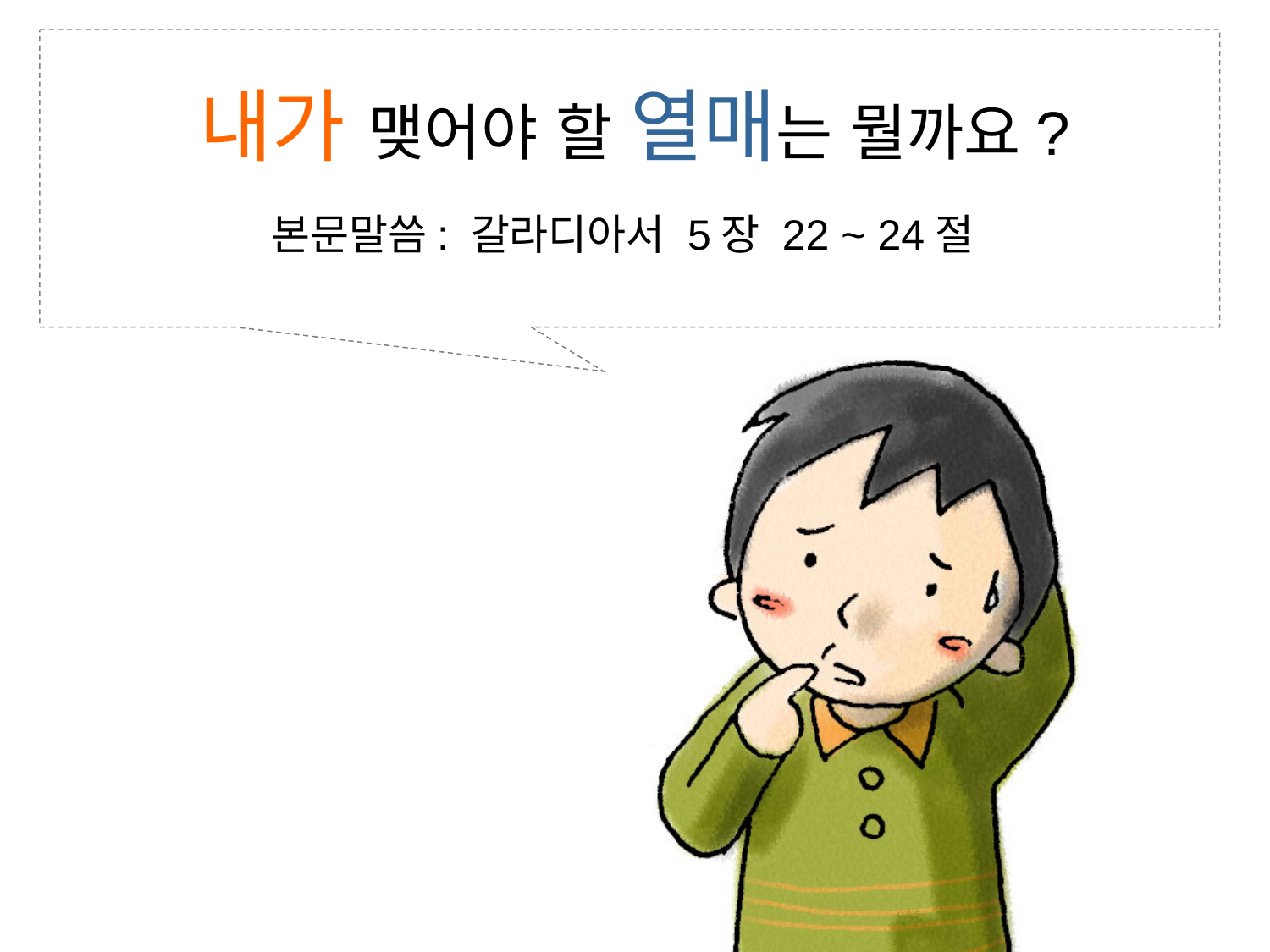

# 내가 맺어야 할 열매는 뭘까요?
본문말씀: 갈라디아서 5장 22 ~ 24절